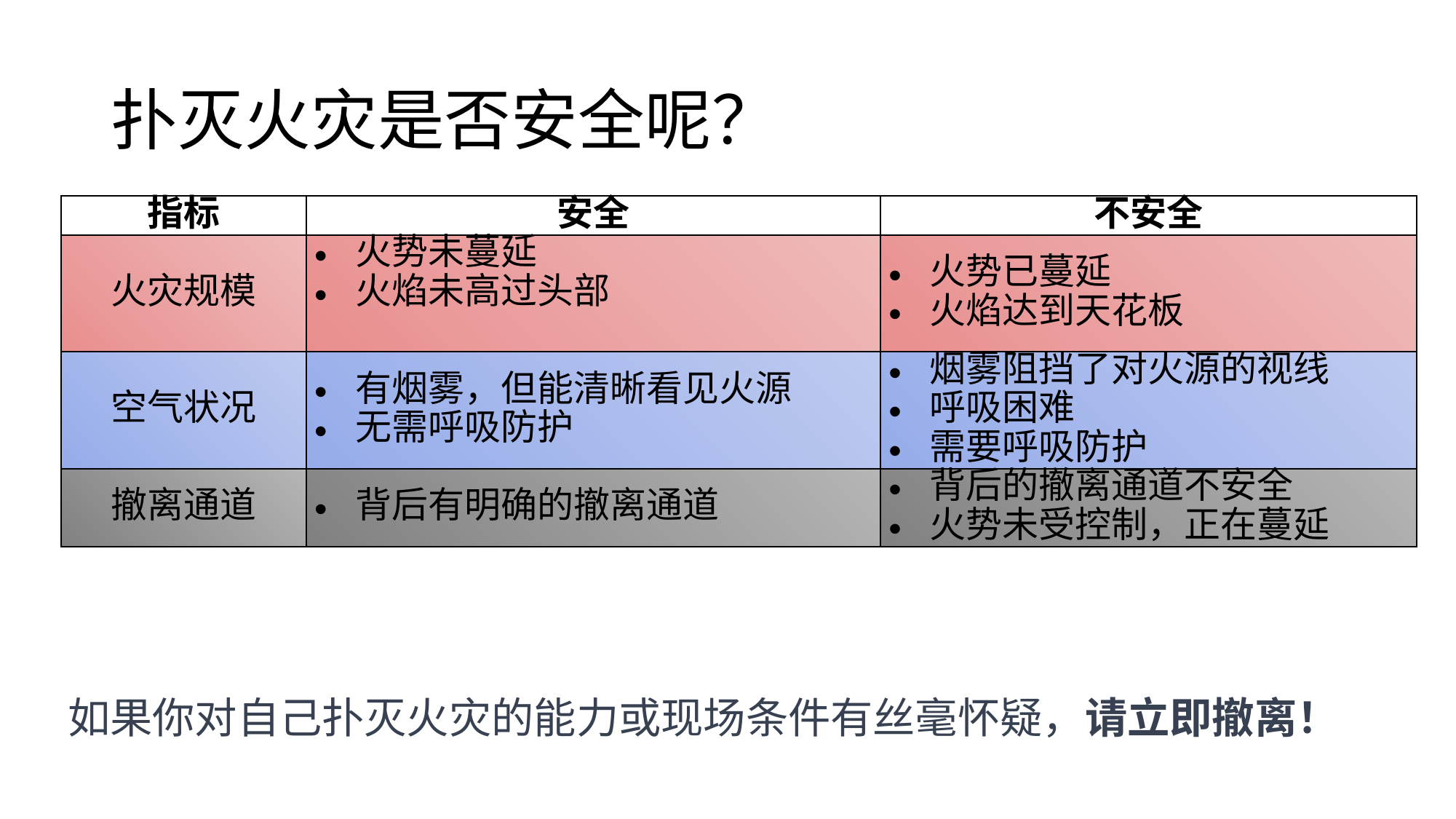

# 扑灭火灾是否安全呢？
| 指标 | 安全 | 不安全 |
| --- | --- | --- |
| 火灾规模 | 火势未蔓延 火焰未高过头部 | 火势已蔓延 火焰达到天花板 |
| 空气状况 | 有烟雾，但能清晰看见火源 无需呼吸防护 | 烟雾阻挡了对火源的视线 呼吸困难 需要呼吸防护 |
| 撤离通道 | 背后有明确的撤离通道 | 背后的撤离通道不安全 火势未受控制，正在蔓延 |
如果你对自己扑灭火灾的能力或现场条件有丝毫怀疑，请立即撤离！